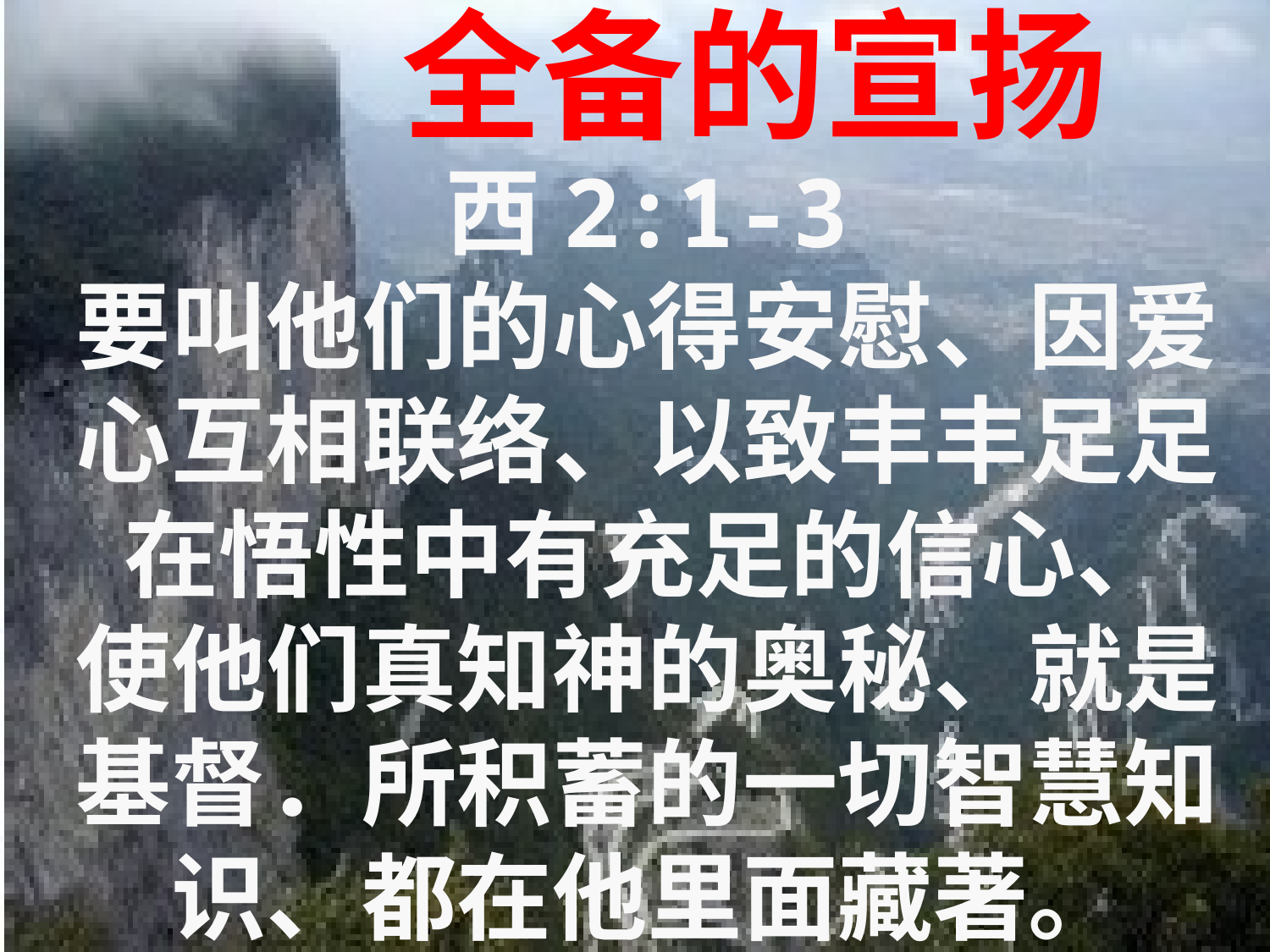

全备的宣扬
西2:1-3
要叫他们的心得安慰、因爱心互相联络、以致丰丰足足在悟性中有充足的信心、
使他们真知神的奥秘、就是基督．所积蓄的一切智慧知识、都在他里面藏著。